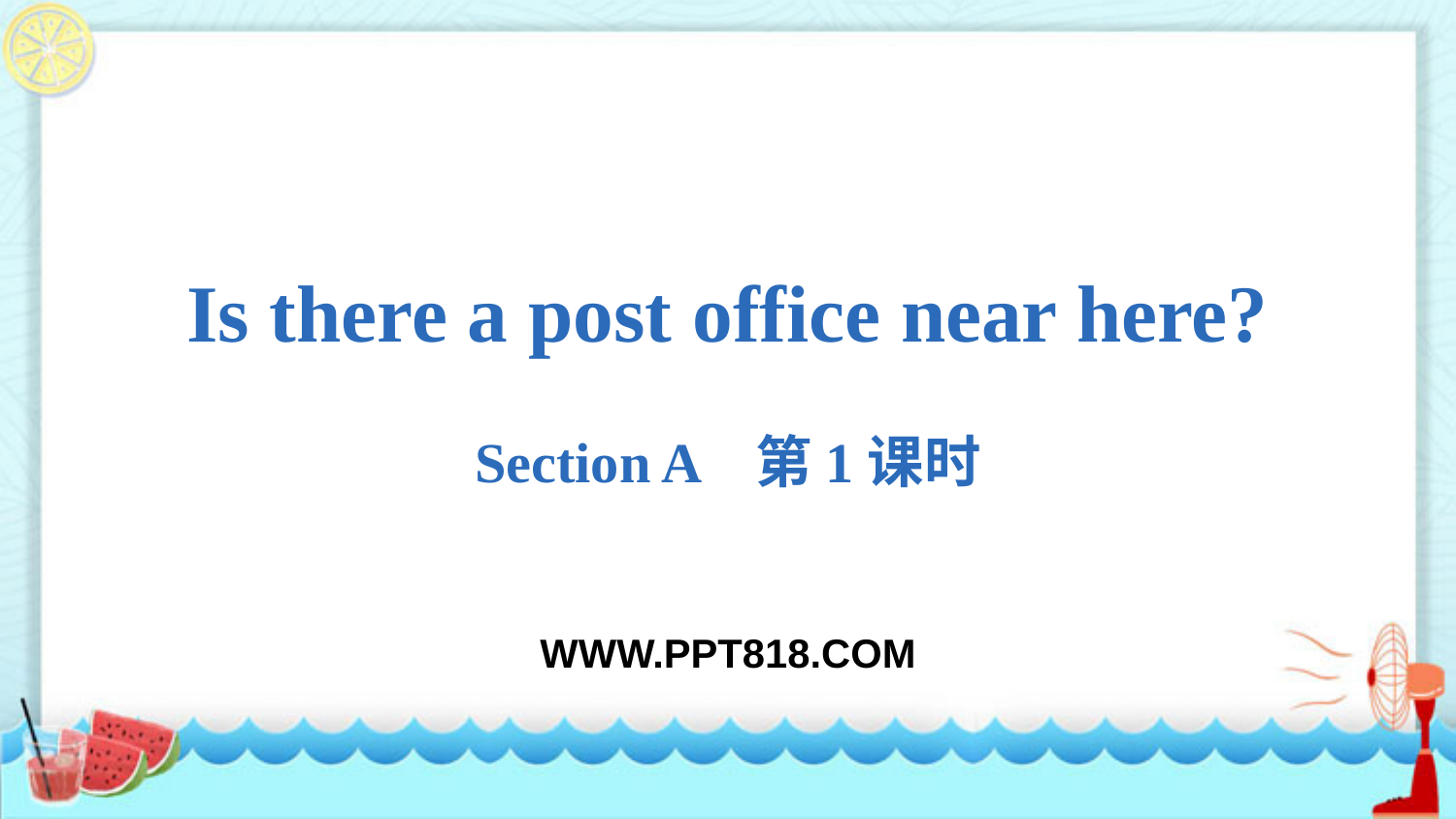

Is there a post office near here?
Section A   第1课时
WWW.PPT818.COM